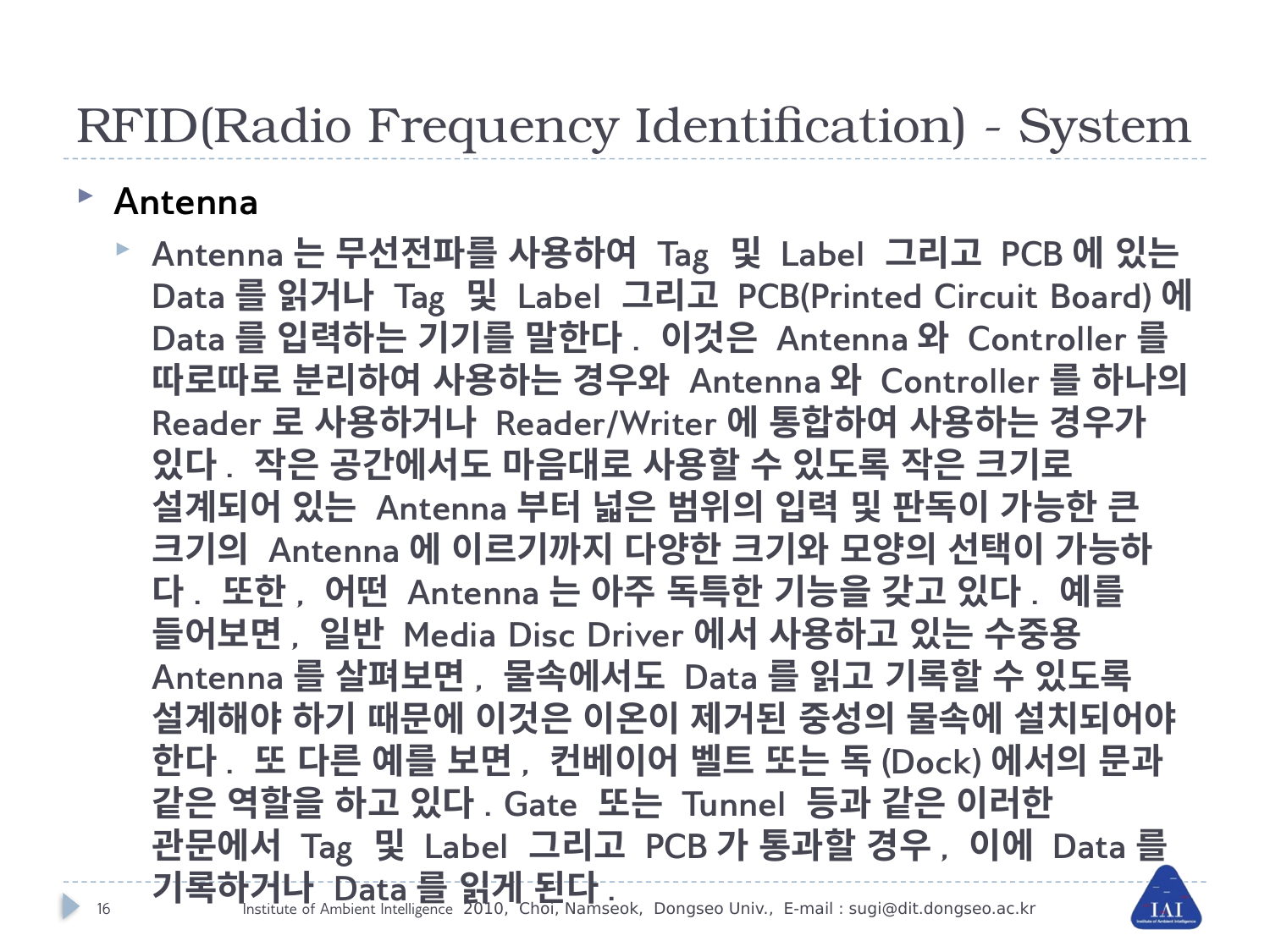

# RFID(Radio Frequency Identification) - System
Antenna
Antenna는 무선전파를 사용하여 Tag 및 Label 그리고 PCB에 있는 Data를 읽거나 Tag 및 Label 그리고 PCB(Printed Circuit Board)에 Data를 입력하는 기기를 말한다. 이것은 Antenna와 Controller를 따로따로 분리하여 사용하는 경우와 Antenna와 Controller를 하나의 Reader로 사용하거나 Reader/Writer에 통합하여 사용하는 경우가 있다. 작은 공간에서도 마음대로 사용할 수 있도록 작은 크기로 설계되어 있는 Antenna부터 넓은 범위의 입력 및 판독이 가능한 큰 크기의 Antenna에 이르기까지 다양한 크기와 모양의 선택이 가능하다. 또한, 어떤 Antenna는 아주 독특한 기능을 갖고 있다. 예를 들어보면, 일반 Media Disc Driver에서 사용하고 있는 수중용 Antenna를 살펴보면, 물속에서도 Data를 읽고 기록할 수 있도록 설계해야 하기 때문에 이것은 이온이 제거된 중성의 물속에 설치되어야 한다. 또 다른 예를 보면, 컨베이어 벨트 또는 독(Dock)에서의 문과 같은 역할을 하고 있다. Gate 또는 Tunnel 등과 같은 이러한 관문에서 Tag 및 Label 그리고 PCB가 통과할 경우, 이에 Data를 기록하거나 Data를 읽게 된다.